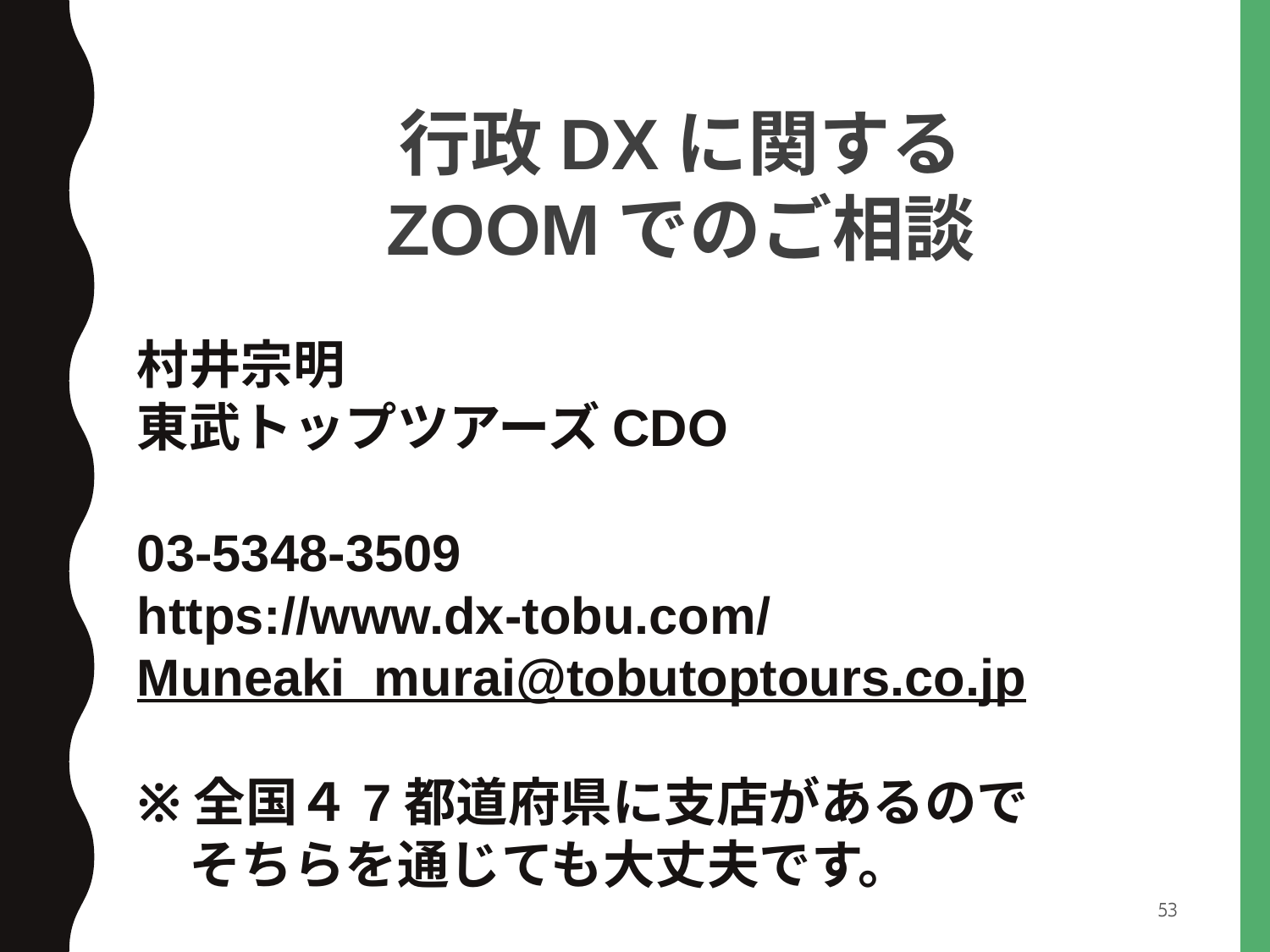

行政DXに関する
ZOOMでのご相談

村井宗明
東武トップツアーズCDO

03-5348-3509
https://www.dx-tobu.com/
Muneaki_murai@tobutoptours.co.jp
※全国４7都道府県に支店があるので
　そちらを通じても大丈夫です。

53